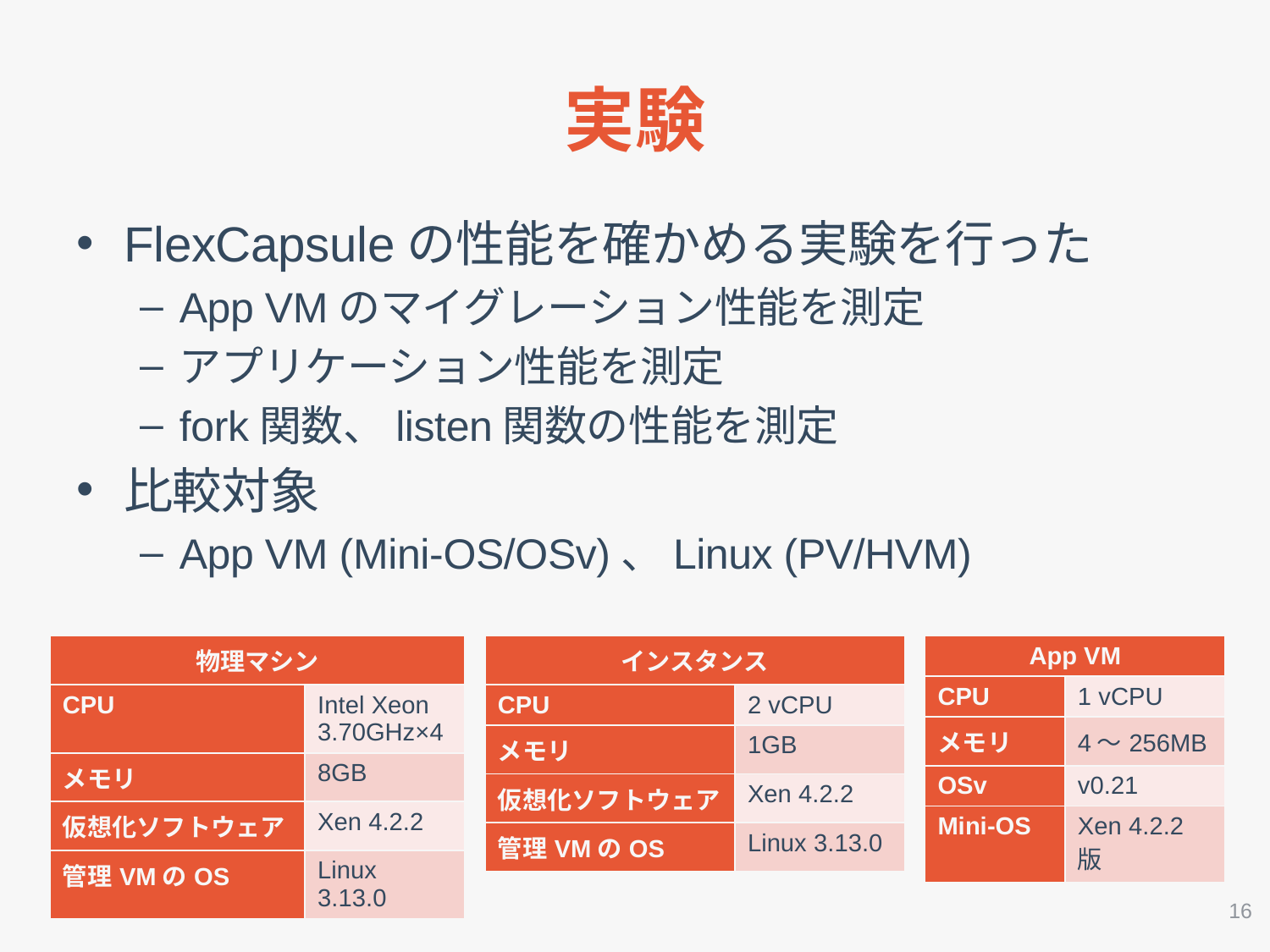

# 実験
FlexCapsuleの性能を確かめる実験を行った
App VMのマイグレーション性能を測定
アプリケーション性能を測定
fork関数、listen関数の性能を測定
比較対象
App VM (Mini-OS/OSv)、Linux (PV/HVM)
| 物理マシン |  |
| --- | --- |
| CPU | Intel Xeon 3.70GHz×4 |
| メモリ | 8GB |
| 仮想化ソフトウェア | Xen 4.2.2 |
| 管理VMのOS | Linux 3.13.0 |
| インスタンス |  |
| --- | --- |
| CPU | 2 vCPU |
| メモリ | 1GB |
| 仮想化ソフトウェア | Xen 4.2.2 |
| 管理VMのOS | Linux 3.13.0 |
| App VM |  |
| --- | --- |
| CPU | 1 vCPU |
| メモリ | 4〜256MB |
| OSv | v0.21 |
| Mini-OS | Xen 4.2.2版 |
16